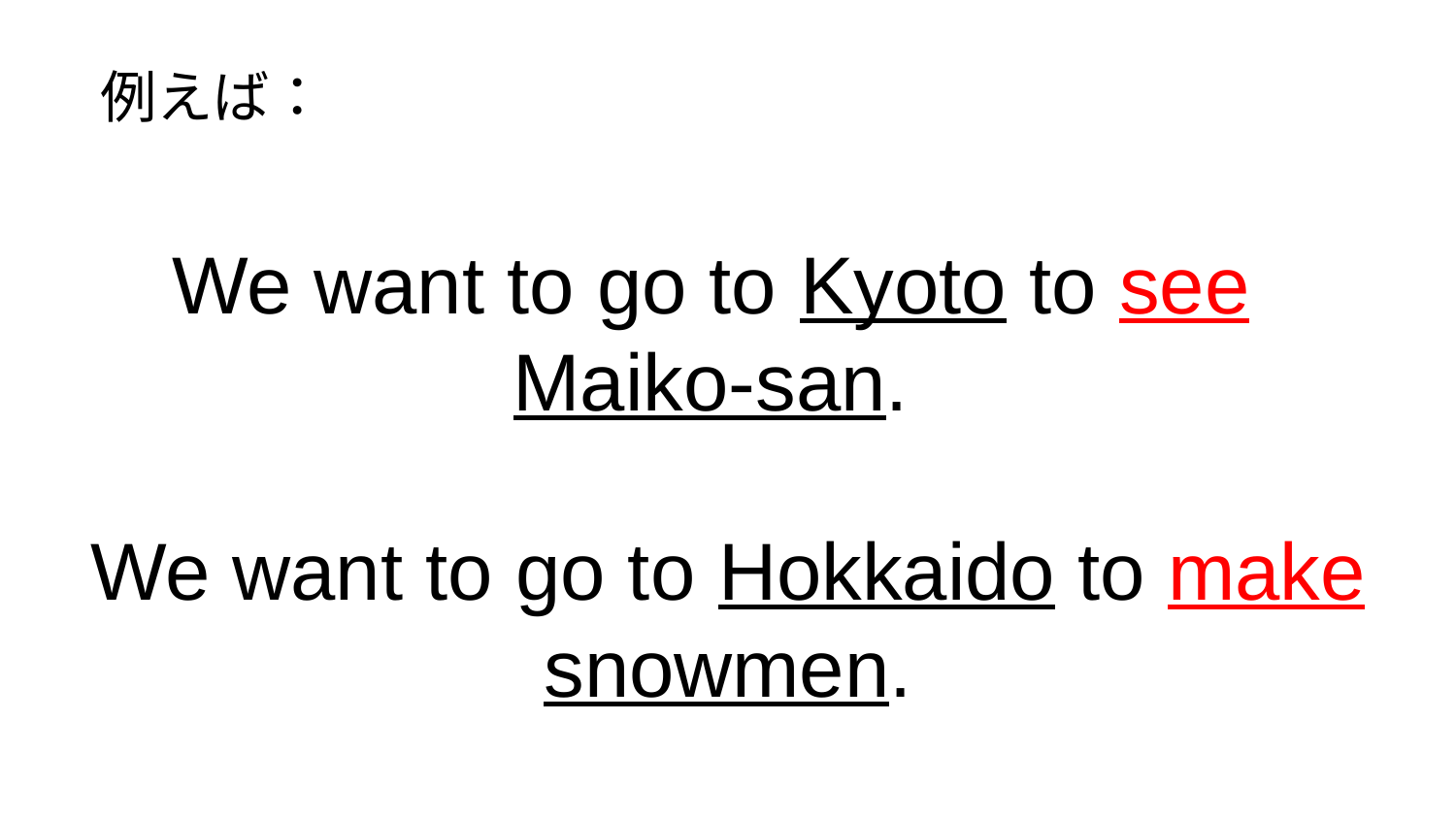

例えば：
We want to go to Kyoto to see Maiko-san.
We want to go to Hokkaido to make snowmen.